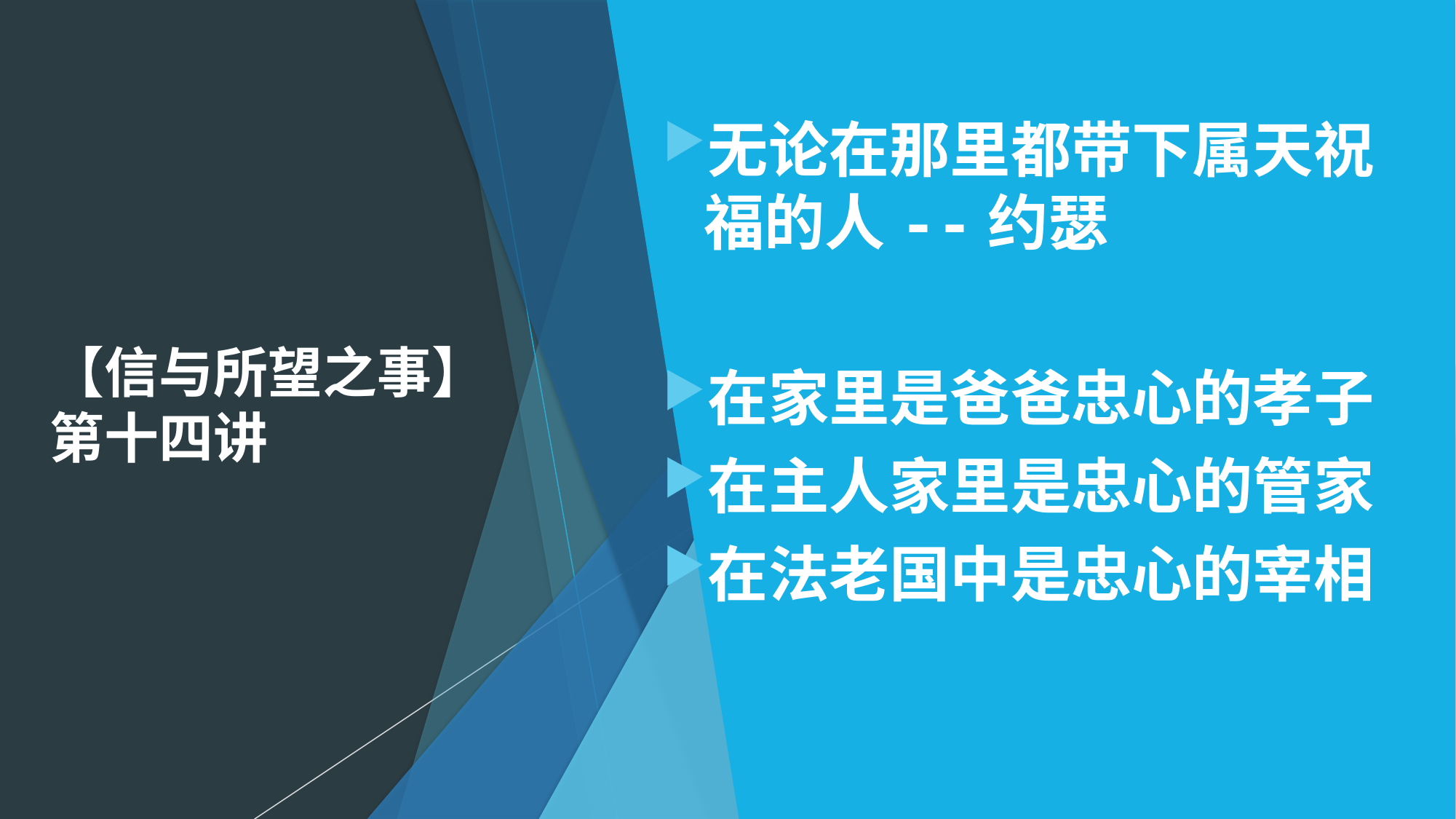

# 【信与所望之事】 第十四讲
无论在那里都带下属天祝福的人--约瑟

在家里是爸爸忠心的孝子
在主人家里是忠心的管家
在法老国中是忠心的宰相